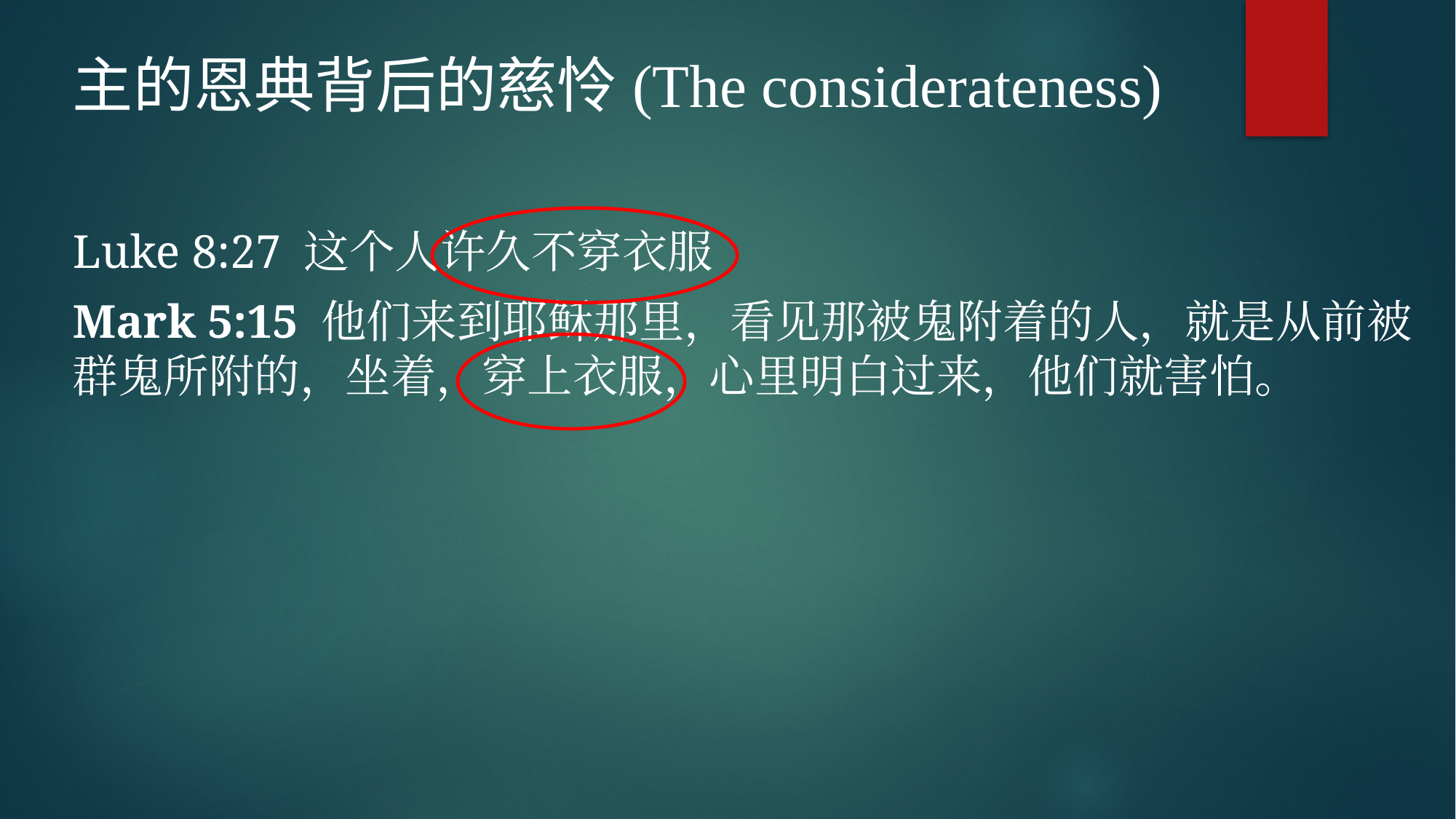

主的恩典背后的慈怜(The considerateness)

Luke 8:27 这个人许久不穿衣服
Mark 5:15 他们来到耶稣那里，看见那被鬼附着的人，就是从前被群鬼所附的，坐着，穿上衣服，心里明白过来，他们就害怕。